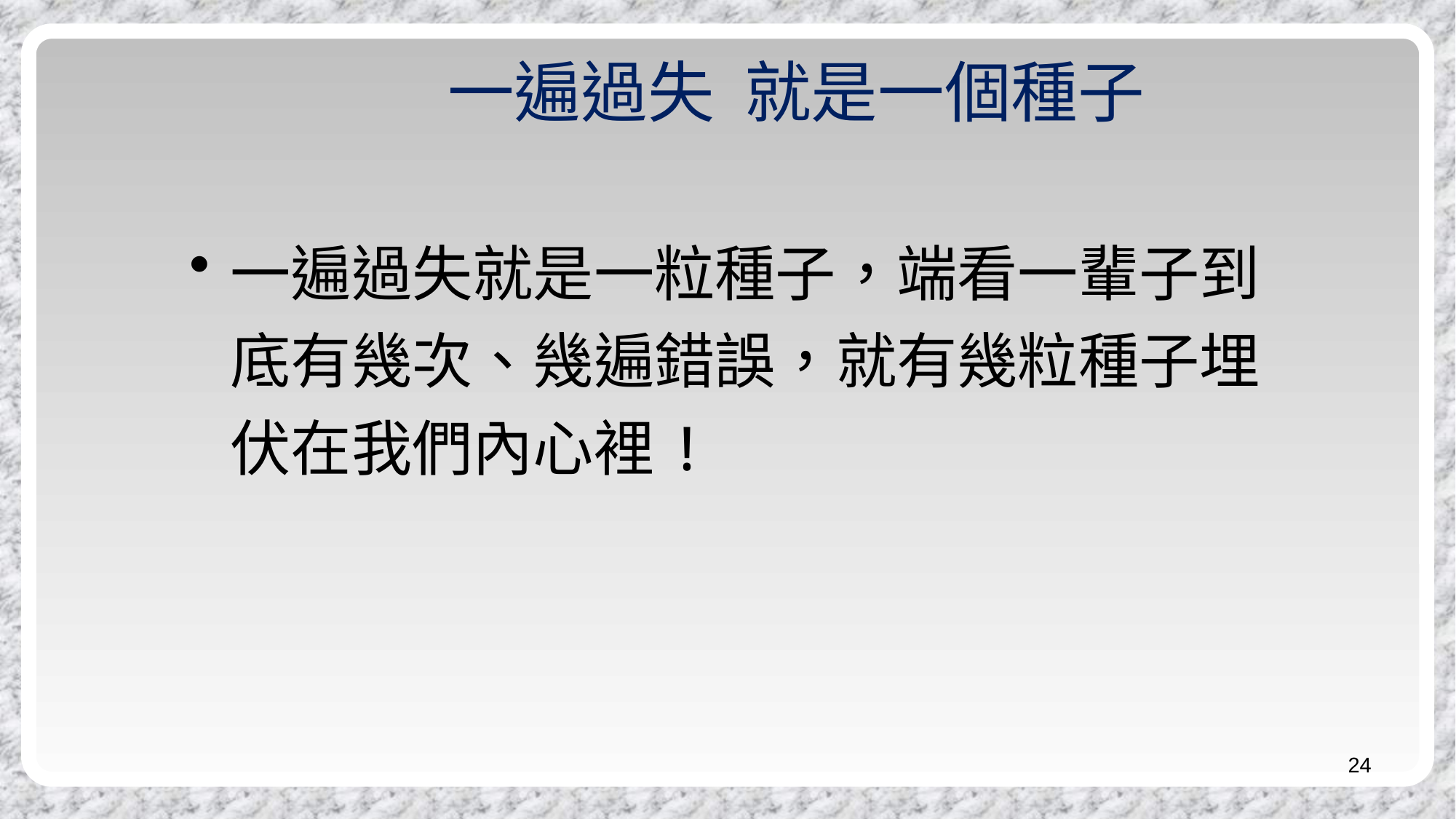

# 一遍過失  就是一個種子
一遍過失就是一粒種子，端看一輩子到底有幾次、幾遍錯誤，就有幾粒種子埋伏在我們內心裡!
24